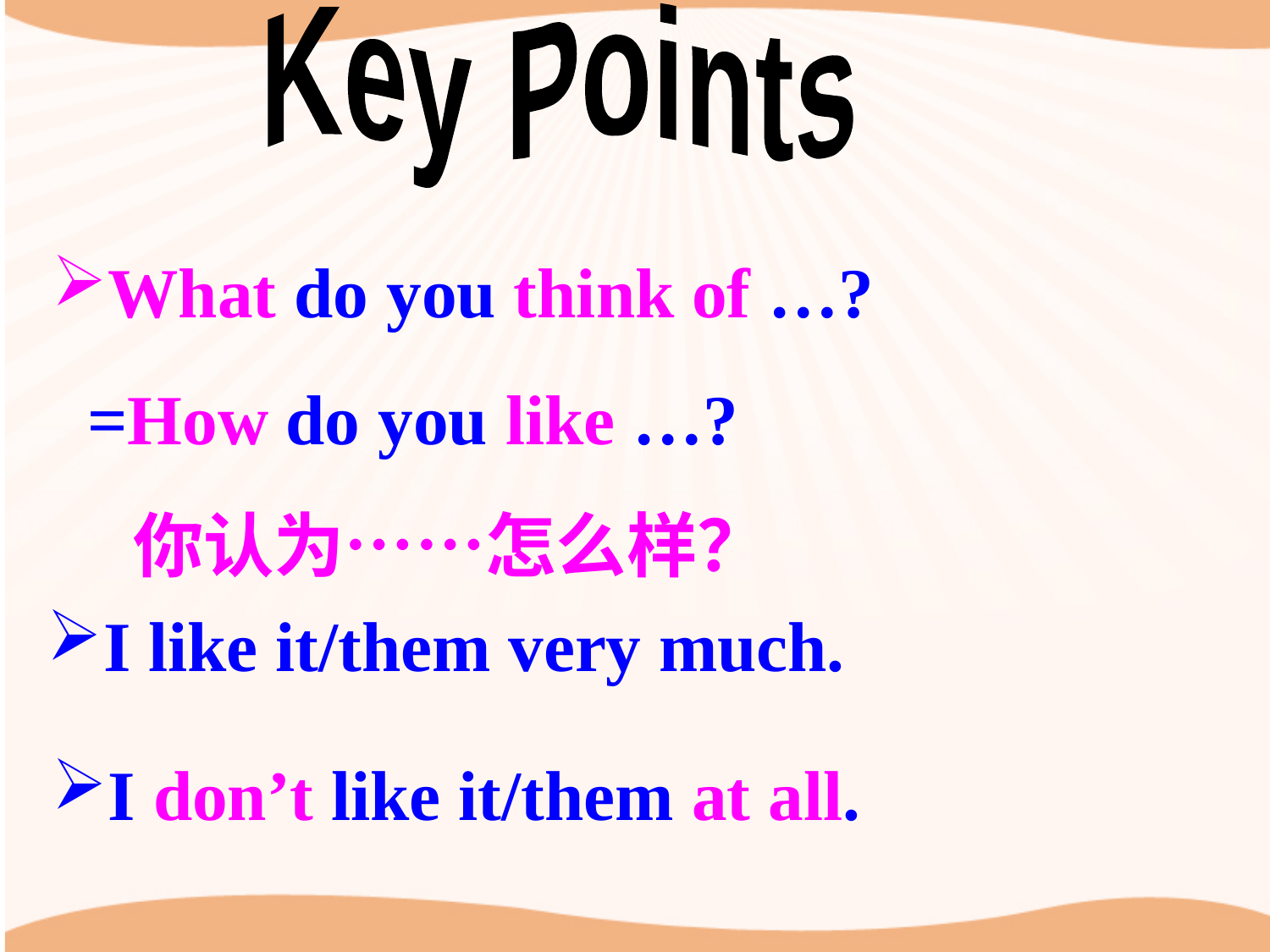

Key Points
What do you think of …?
  =How do you like …?
    你认为……怎么样？
I like it/them very much.
I don’t like it/them at all.